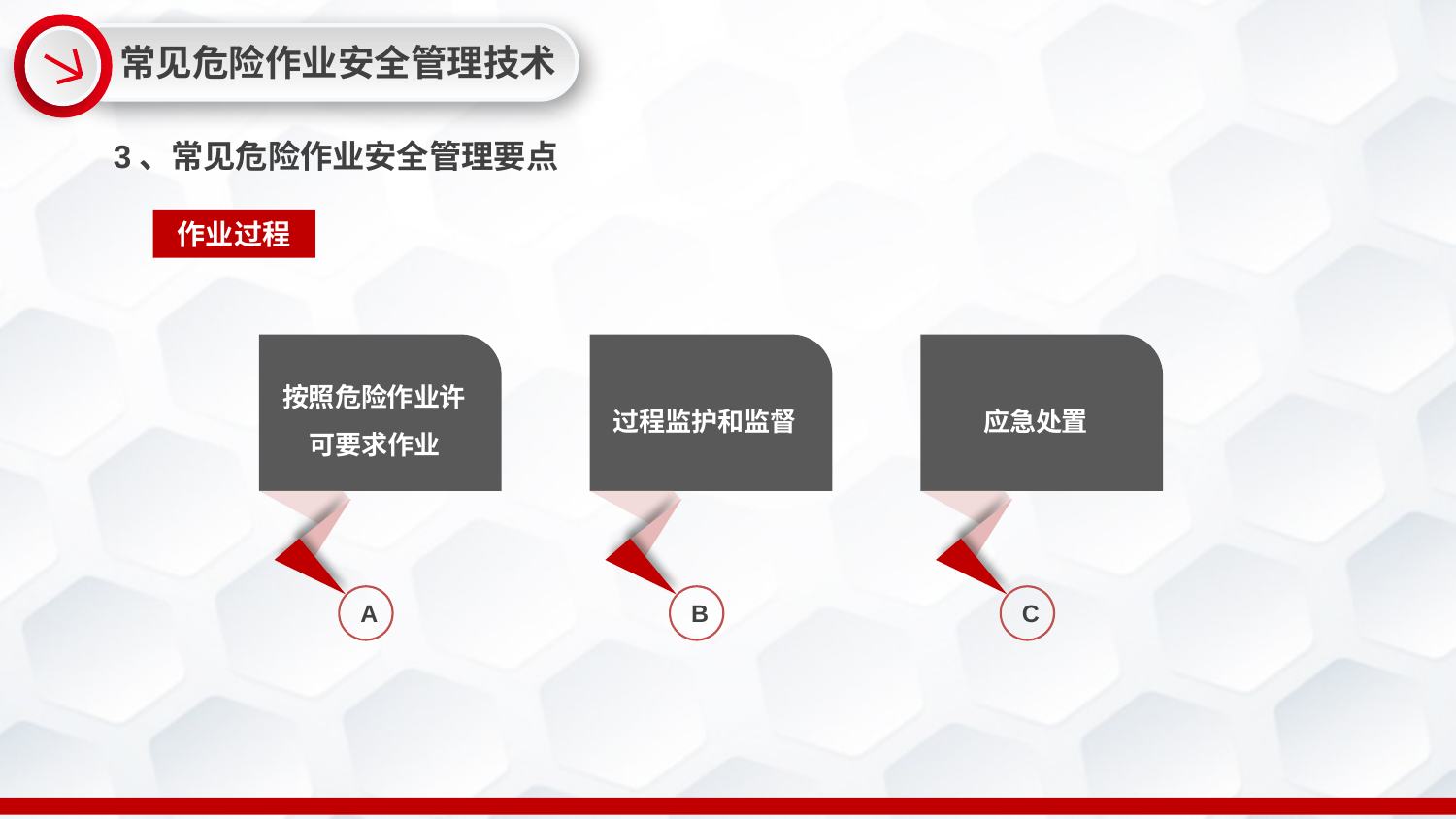

常见危险作业安全管理技术
3、常见危险作业安全管理要点
作业过程
按照危险作业许可要求作业
过程监护和监督
应急处置

A
B
C